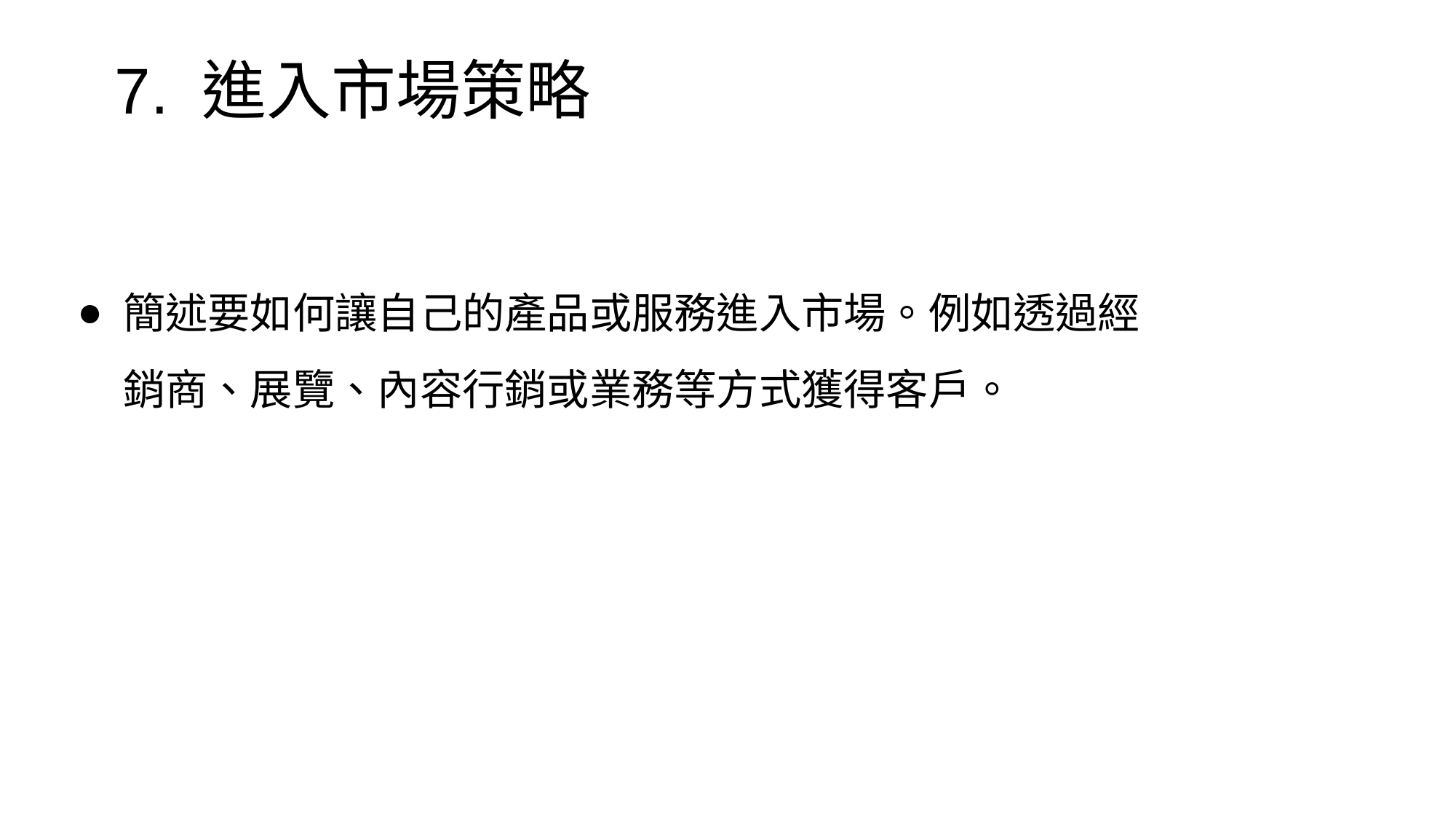

# 7. 進入市場策略
簡述要如何讓自己的產品或服務進入市場。例如透過經銷商、展覽、內容行銷或業務等方式獲得客戶。